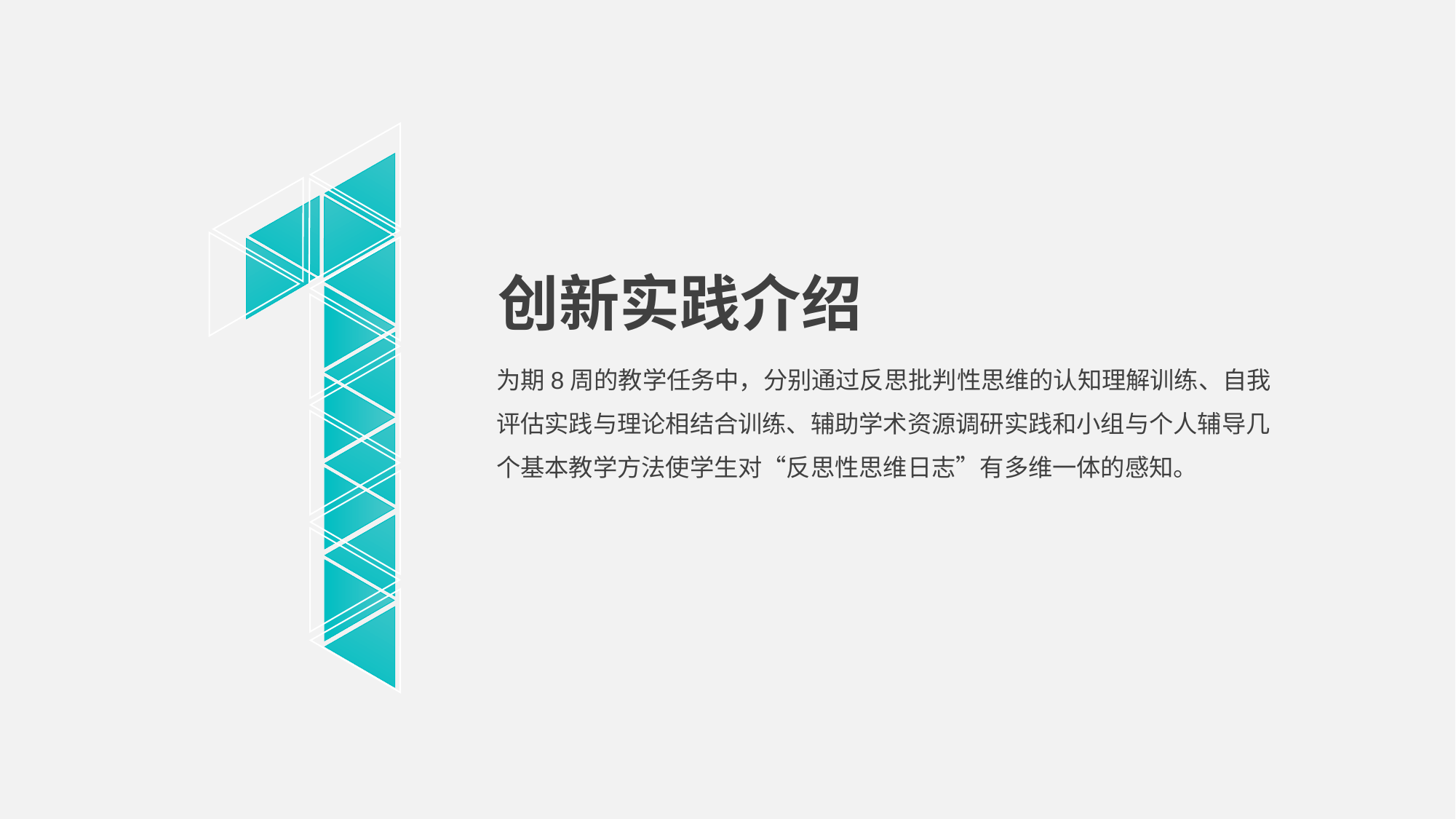

创新实践介绍
为期8周的教学任务中，分别通过反思批判性思维的认知理解训练、自我评估实践与理论相结合训练、辅助学术资源调研实践和小组与个人辅导几个基本教学方法使学生对“反思性思维日志”有多维一体的感知。